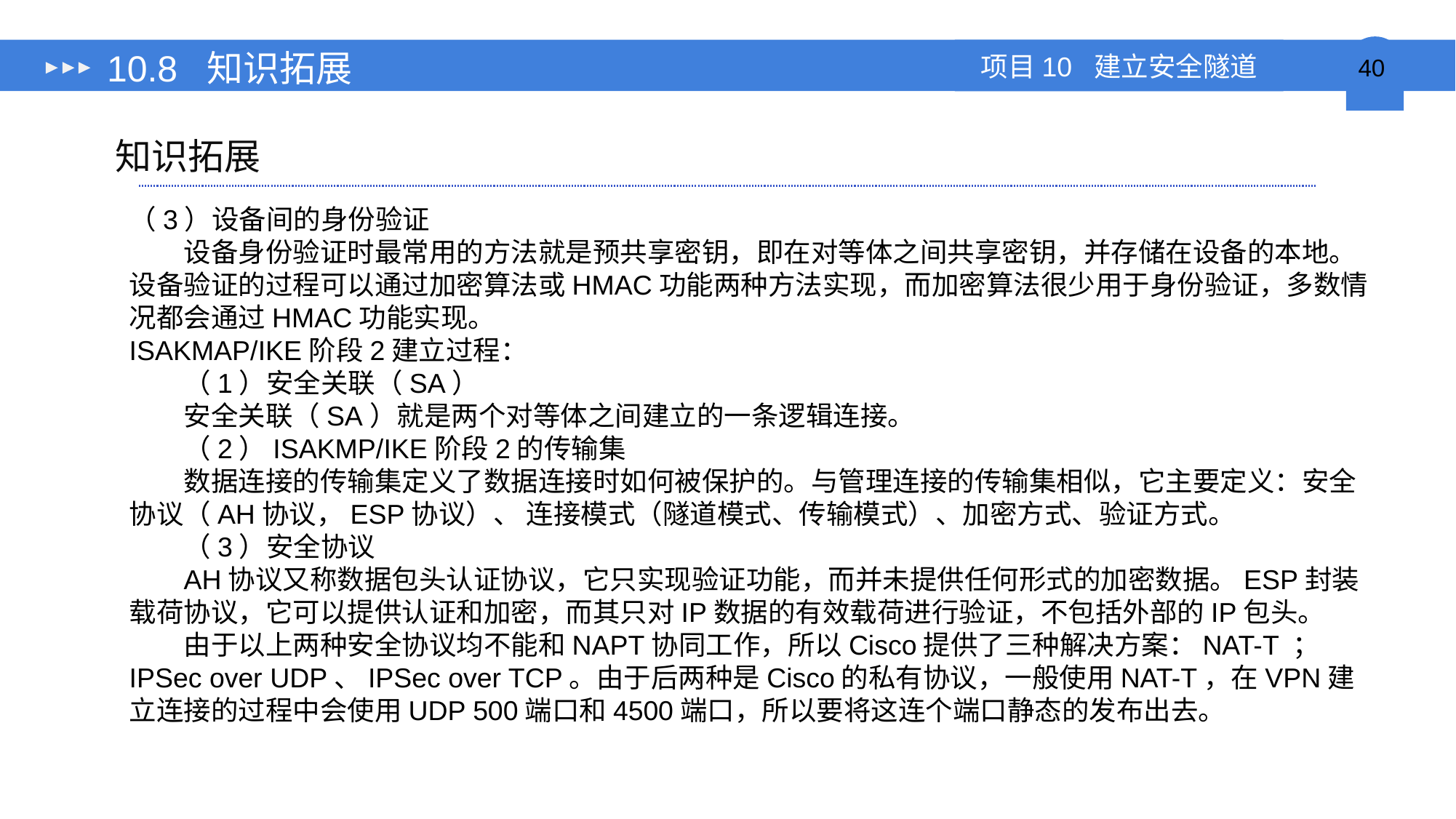

# 10.8  知识拓展
知识拓展

（3）设备间的身份验证
设备身份验证时最常用的方法就是预共享密钥，即在对等体之间共享密钥，并存储在设备的本地。设备验证的过程可以通过加密算法或HMAC功能两种方法实现，而加密算法很少用于身份验证，多数情况都会通过HMAC功能实现。
ISAKMAP/IKE阶段2建立过程：
（1）安全关联（SA）
安全关联（SA）就是两个对等体之间建立的一条逻辑连接。
（2）ISAKMP/IKE阶段2的传输集
数据连接的传输集定义了数据连接时如何被保护的。与管理连接的传输集相似，它主要定义：安全协议（AH协议，ESP协议）、 连接模式（隧道模式、传输模式）、加密方式、验证方式。
（3）安全协议
AH协议又称数据包头认证协议，它只实现验证功能，而并未提供任何形式的加密数据。ESP封装载荷协议，它可以提供认证和加密，而其只对IP数据的有效载荷进行验证，不包括外部的IP包头。
由于以上两种安全协议均不能和NAPT协同工作，所以Cisco提供了三种解决方案：NAT-T ；IPSec over UDP、IPSec over TCP。由于后两种是Cisco的私有协议，一般使用NAT-T，在VPN建立连接的过程中会使用UDP 500端口和4500端口，所以要将这连个端口静态的发布出去。